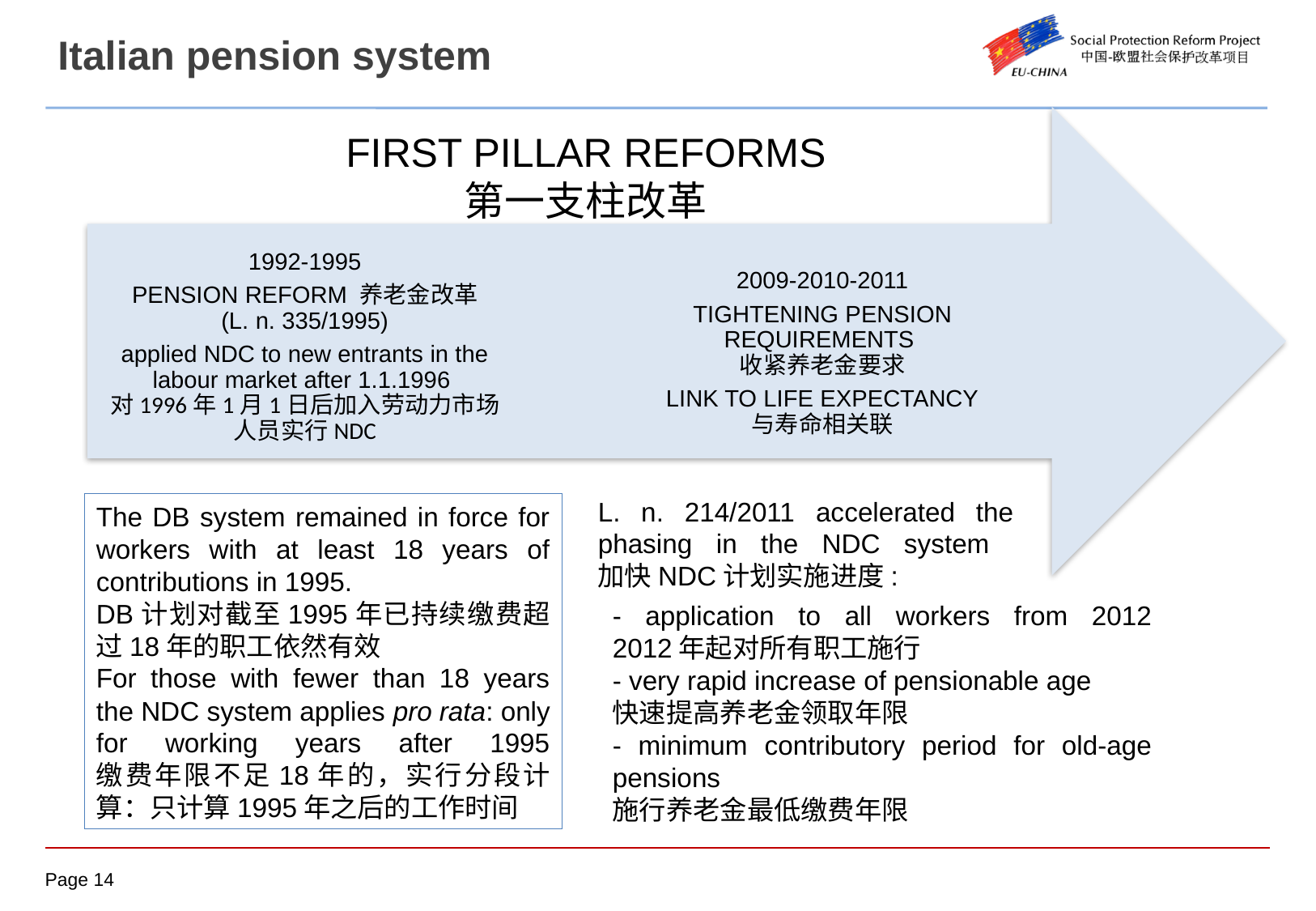

Italian pension system

2009-2010-2011
TIGHTENING PENSION REQUIREMENTS
收紧养老金要求
LINK TO LIFE EXPECTANCY
与寿命相关联

1992-1995
PENSION REFORM 养老金改革
(L. n. 335/1995)
applied NDC to new entrants in the labour market after 1.1.1996
对1996年1月1日后加入劳动力市场人员实行NDC
FIRST PILLAR REFORMS
第一支柱改革
L. n. 214/2011 accelerated the phasing in the NDC system
加快NDC计划实施进度:
The DB system remained in force for workers with at least 18 years of contributions in 1995.
DB计划对截至1995年已持续缴费超过18年的职工依然有效
For those with fewer than 18 years the NDC system applies pro rata: only for working years after 1995
缴费年限不足18年的，实行分段计算：只计算1995年之后的工作时间
- application to all workers from 2012
2012年起对所有职工施行
- very rapid increase of pensionable age
快速提高养老金领取年限
- minimum contributory period for old-age pensions
施行养老金最低缴费年限